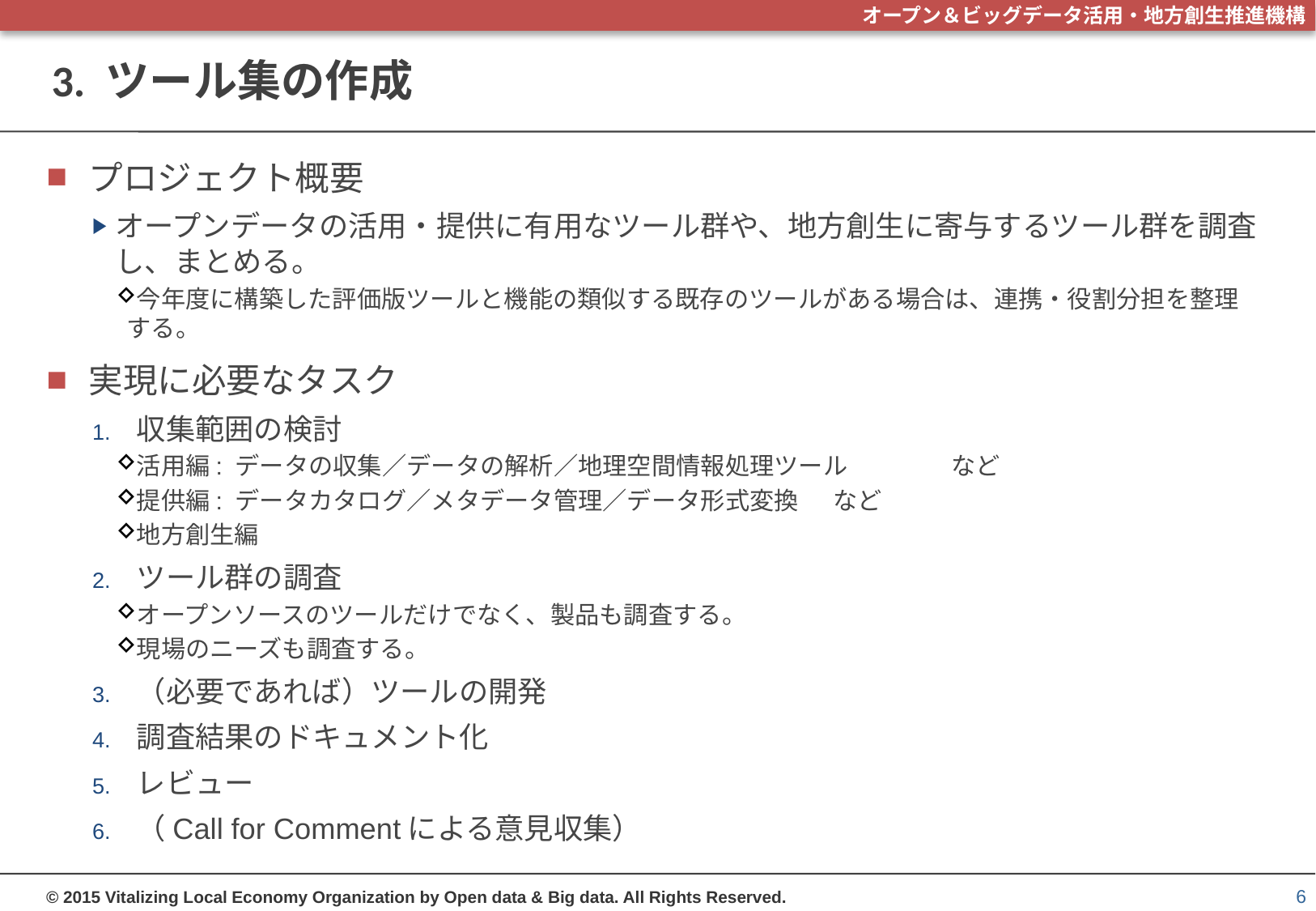

# 3. ツール集の作成
プロジェクト概要
オープンデータの活用・提供に有用なツール群や、地方創生に寄与するツール群を調査し、まとめる。
今年度に構築した評価版ツールと機能の類似する既存のツールがある場合は、連携・役割分担を整理する。
実現に必要なタスク
収集範囲の検討
活用編: データの収集／データの解析／地理空間情報処理ツール	など
提供編: データカタログ／メタデータ管理／データ形式変換		など
地方創生編
ツール群の調査
オープンソースのツールだけでなく、製品も調査する。
現場のニーズも調査する。
（必要であれば）ツールの開発
調査結果のドキュメント化
レビュー
（Call for Commentによる意見収集）

6